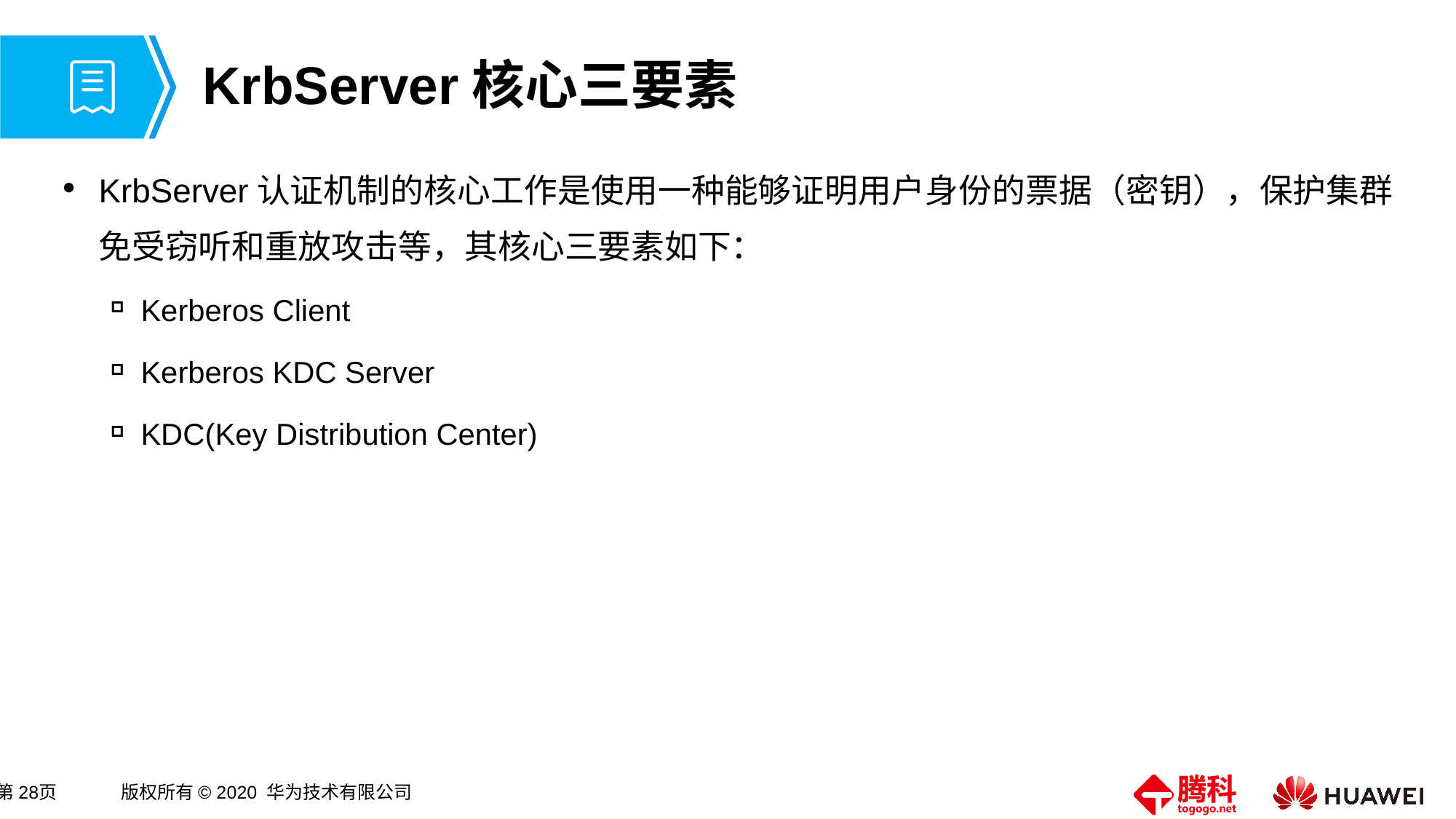

# KrbServer核心三要素
KrbServer认证机制的核心工作是使用一种能够证明用户身份的票据（密钥），保护集群免受窃听和重放攻击等，其核心三要素如下：
Kerberos Client
Kerberos KDC Server
KDC(Key Distribution Center)